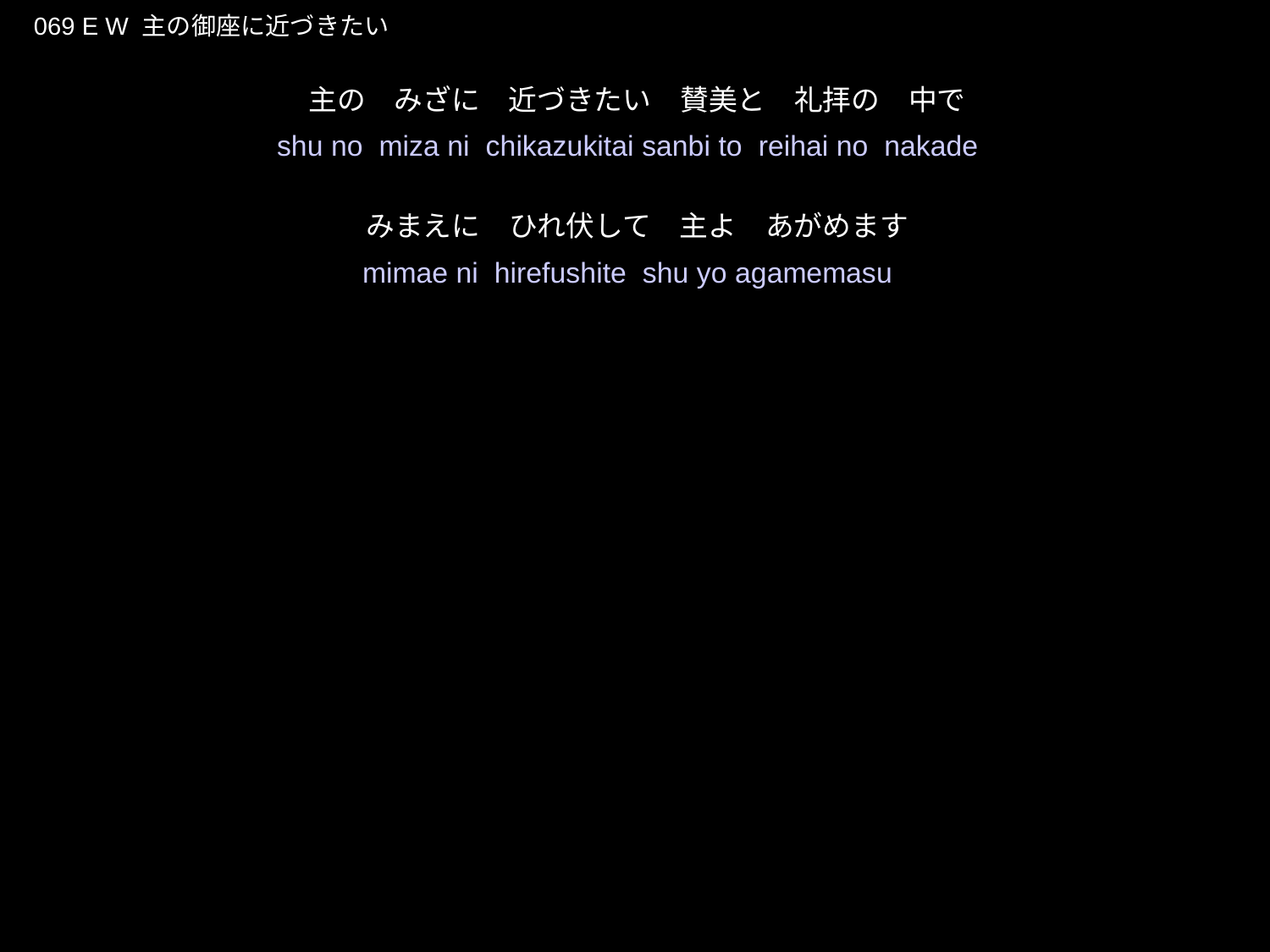

しゅのみざにちかずきたい
★W
069 E W 主の御座に近づきたい
主の　みざに　近づきたい　賛美と　礼拝の　中で
みまえに　ひれ伏して　主よ　あがめます
★３
shu no  miza ni  chikazukitai sanbi to  reihai no  nakade
mimae ni  hirefushite  shu yo agamemasu